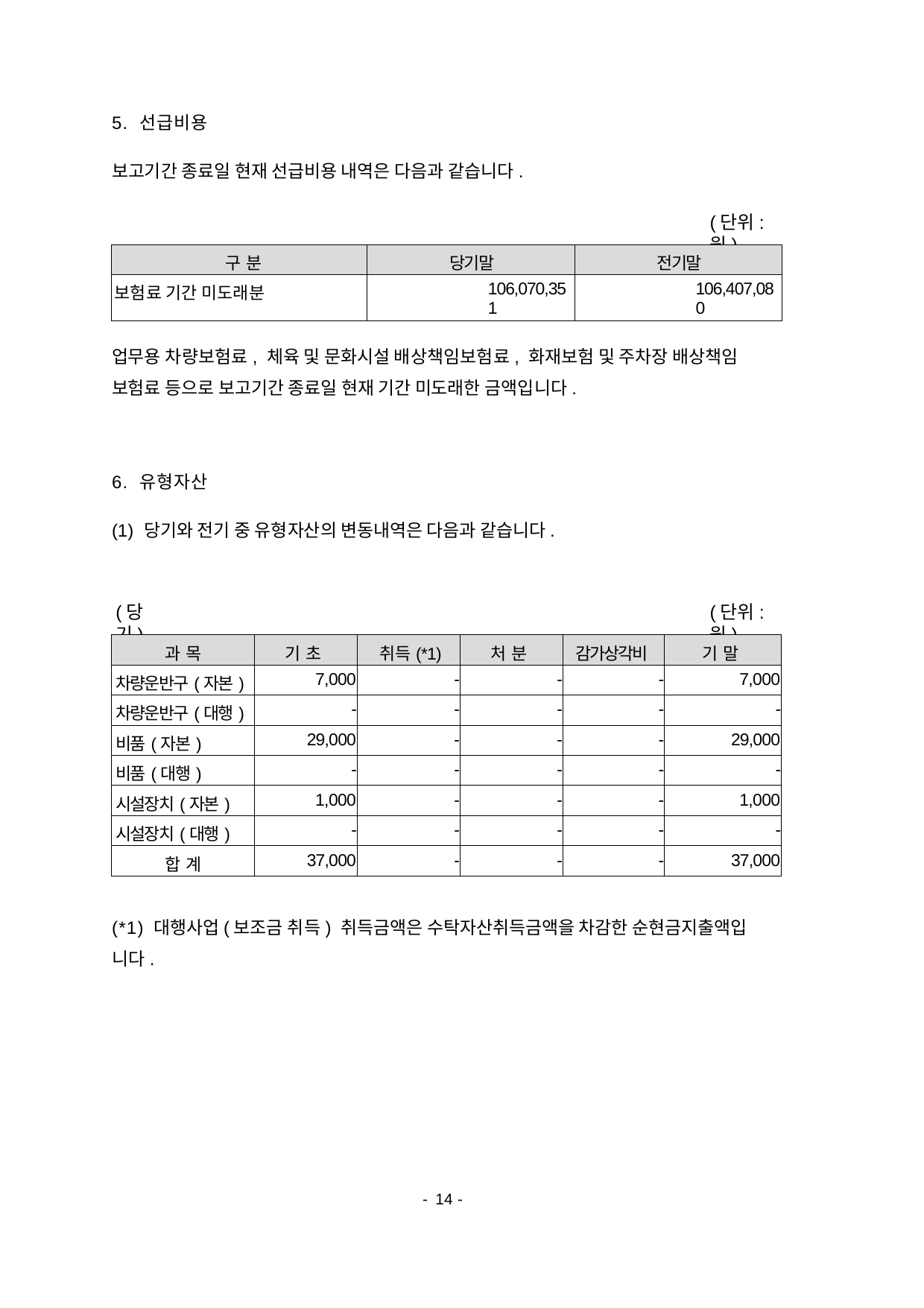

5. 선급비용

보고기간 종료일 현재 선급비용 내역은 다음과 같습니다.
(단위: 원)
| 구 분 | 당기말 | 전기말 |
| --- | --- | --- |
| 보험료 기간 미도래분 | 106,070,351 | 106,407,080 |
업무용 차량보험료, 체육 및 문화시설 배상책임보험료, 화재보험 및 주차장 배상책임  보험료 등으로 보고기간 종료일 현재 기간 미도래한 금액입니다.
6. 유형자산

(1) 당기와 전기 중 유형자산의 변동내역은 다음과 같습니다.
(당기)
(단위: 원)
| 과 목 | 기 초 | 취득(\*1) | 처 분 | 감가상각비 | 기 말 |
| --- | --- | --- | --- | --- | --- |
| 차량운반구(자본) | 7,000 | - | - | - | 7,000 |
| 차량운반구(대행) | - | - | - | - | - |
| 비품(자본) | 29,000 | - | - | - | 29,000 |
| 비품(대행) | - | - | - | - | - |
| 시설장치(자본) | 1,000 | - | - | - | 1,000 |
| 시설장치(대행) | - | - | - | - | - |
| 합 계 | 37,000 | - | - | - | 37,000 |
(*1) 대행사업(보조금 취득) 취득금액은 수탁자산취득금액을 차감한 순현금지출액입  니다.
- 14 -